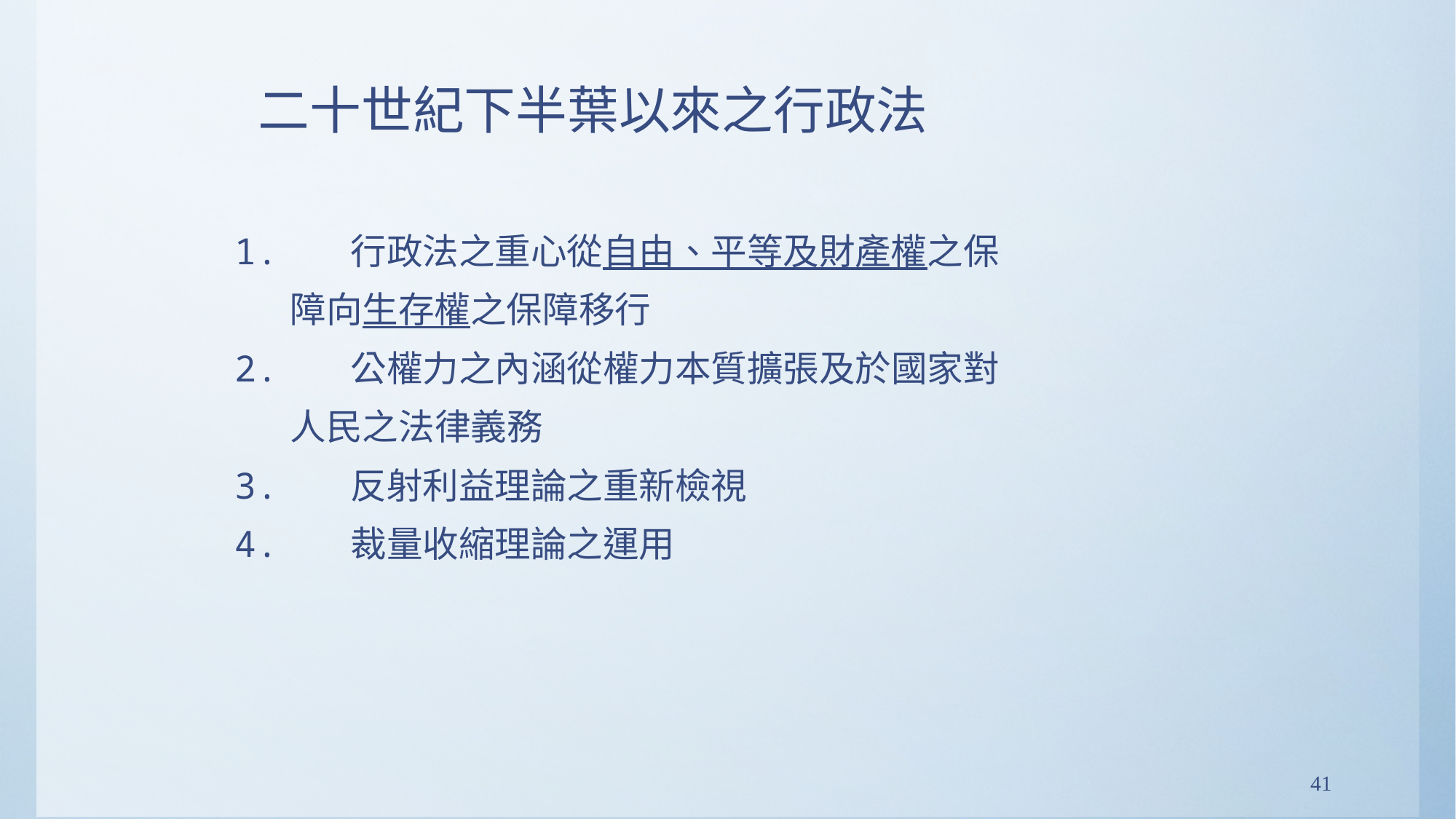

二十世紀下半葉以來之行政法

1.   行政法之重心從自由、平等及財產權之保
      障向生存權之保障移行
2.   公權力之內涵從權力本質擴張及於國家對
      人民之法律義務
3.   反射利益理論之重新檢視
4.   裁量收縮理論之運用
41